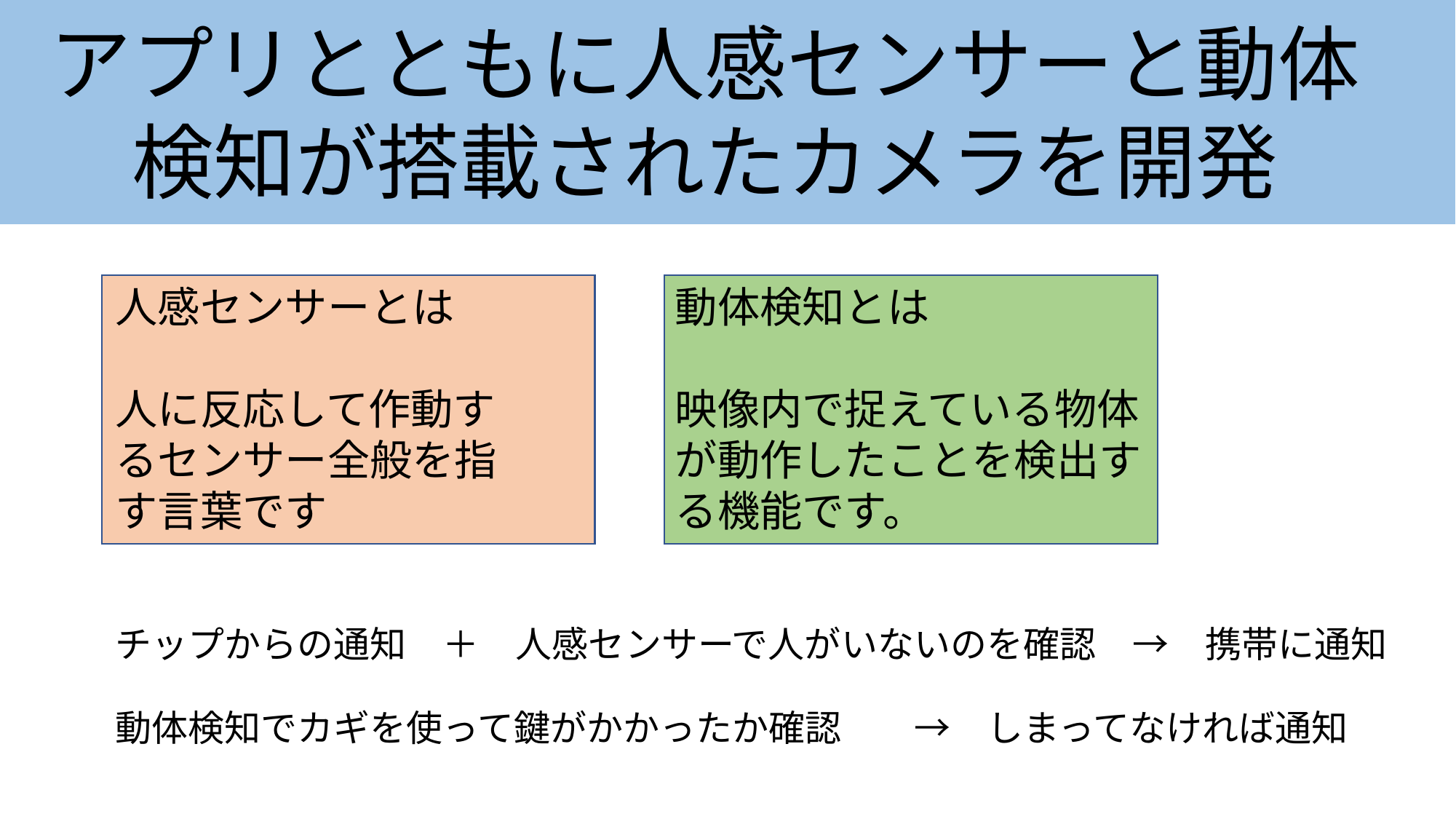

アプリとともに人感センサーと動体
　検知が搭載されたカメラを開発

動体検知とは

映像内で捉えている物体が動作したことを検出する機能です。

人感センサーとは

人に反応して作動するセンサー全般を指す言葉です
チップからの通知　＋　人感センサーで人がいないのを確認　→　携帯に通知
動体検知でカギを使って鍵がかかったか確認　　→　しまってなければ通知